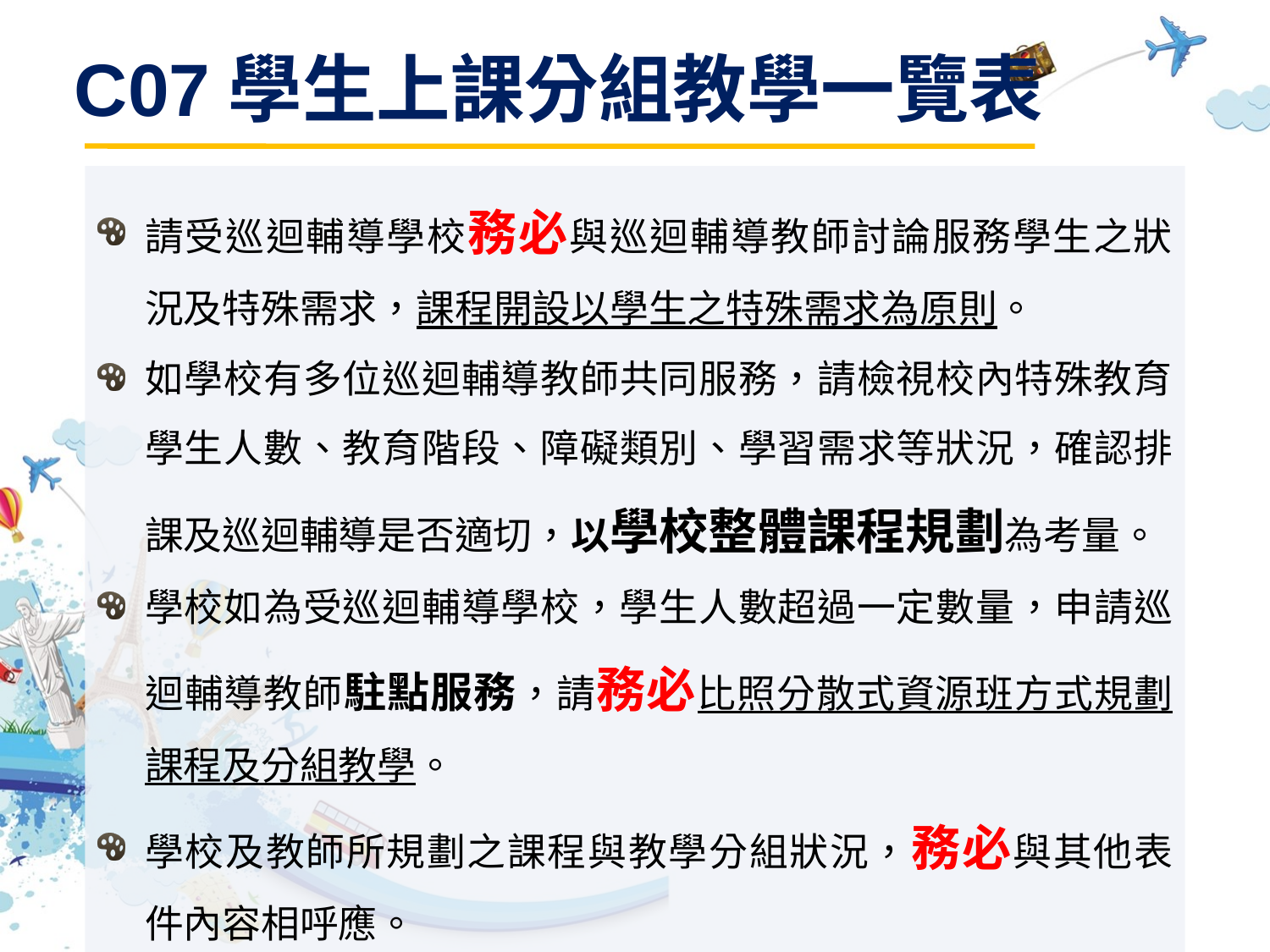

C07學生上課分組教學一覽表
請受巡迴輔導學校務必與巡迴輔導教師討論服務學生之狀況及特殊需求，課程開設以學生之特殊需求為原則。
如學校有多位巡迴輔導教師共同服務，請檢視校內特殊教育學生人數、教育階段、障礙類別、學習需求等狀況，確認排課及巡迴輔導是否適切，以學校整體課程規劃為考量。
學校如為受巡迴輔導學校，學生人數超過一定數量，申請巡迴輔導教師駐點服務，請務必比照分散式資源班方式規劃課程及分組教學。
學校及教師所規劃之課程與教學分組狀況，務必與其他表件內容相呼應。